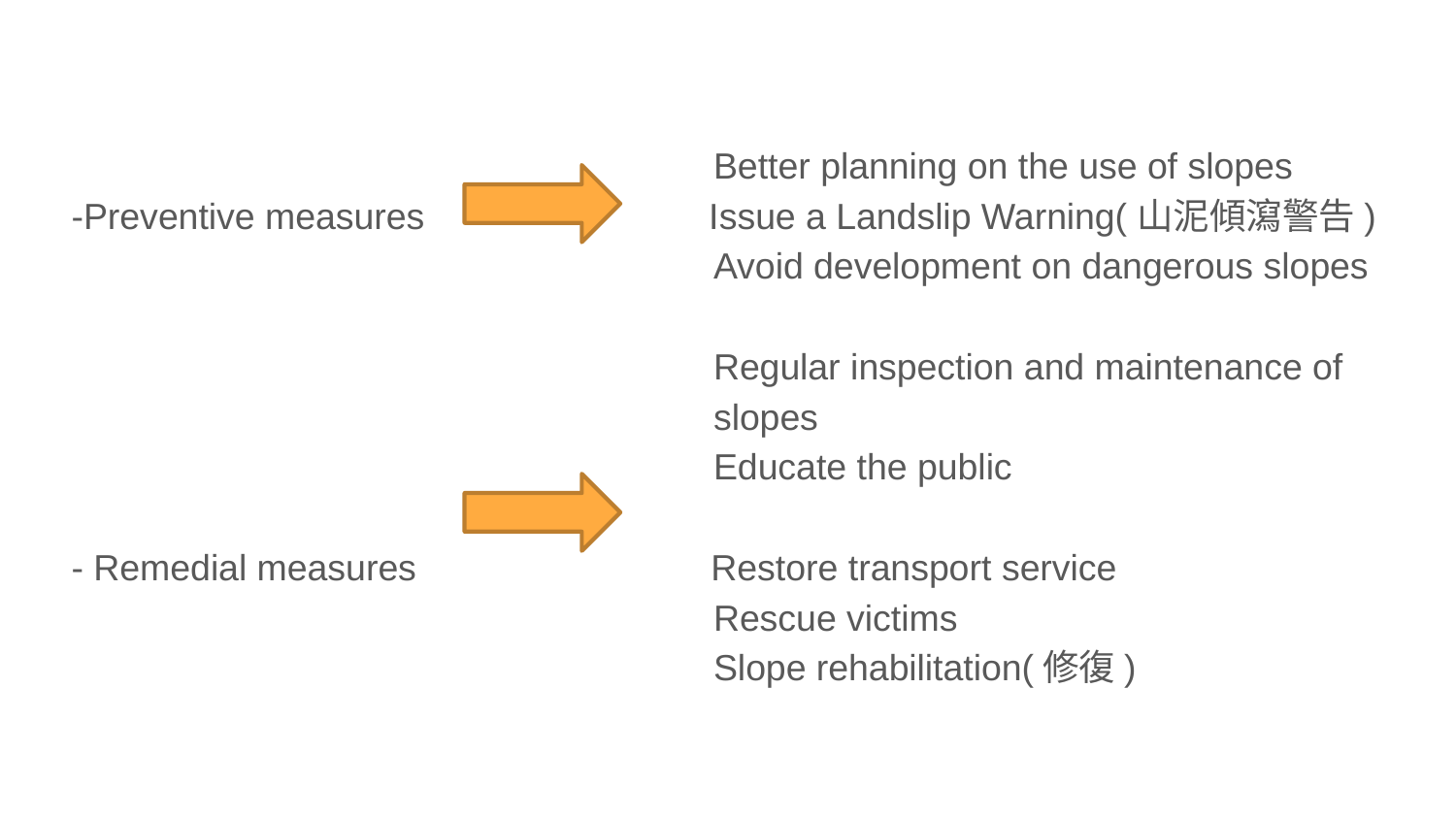

Better planning on the use of slopes
-Preventive measures                            Issue a Landslip Warning(山泥傾瀉警告)
                                                               Avoid development on dangerous slopes
                                                               Regular inspection and maintenance of
                                                               slopes
                                                               Educate the public

- Remedial measures                             Restore transport service
                                                               Rescue victims
                                                               Slope rehabilitation(修復)